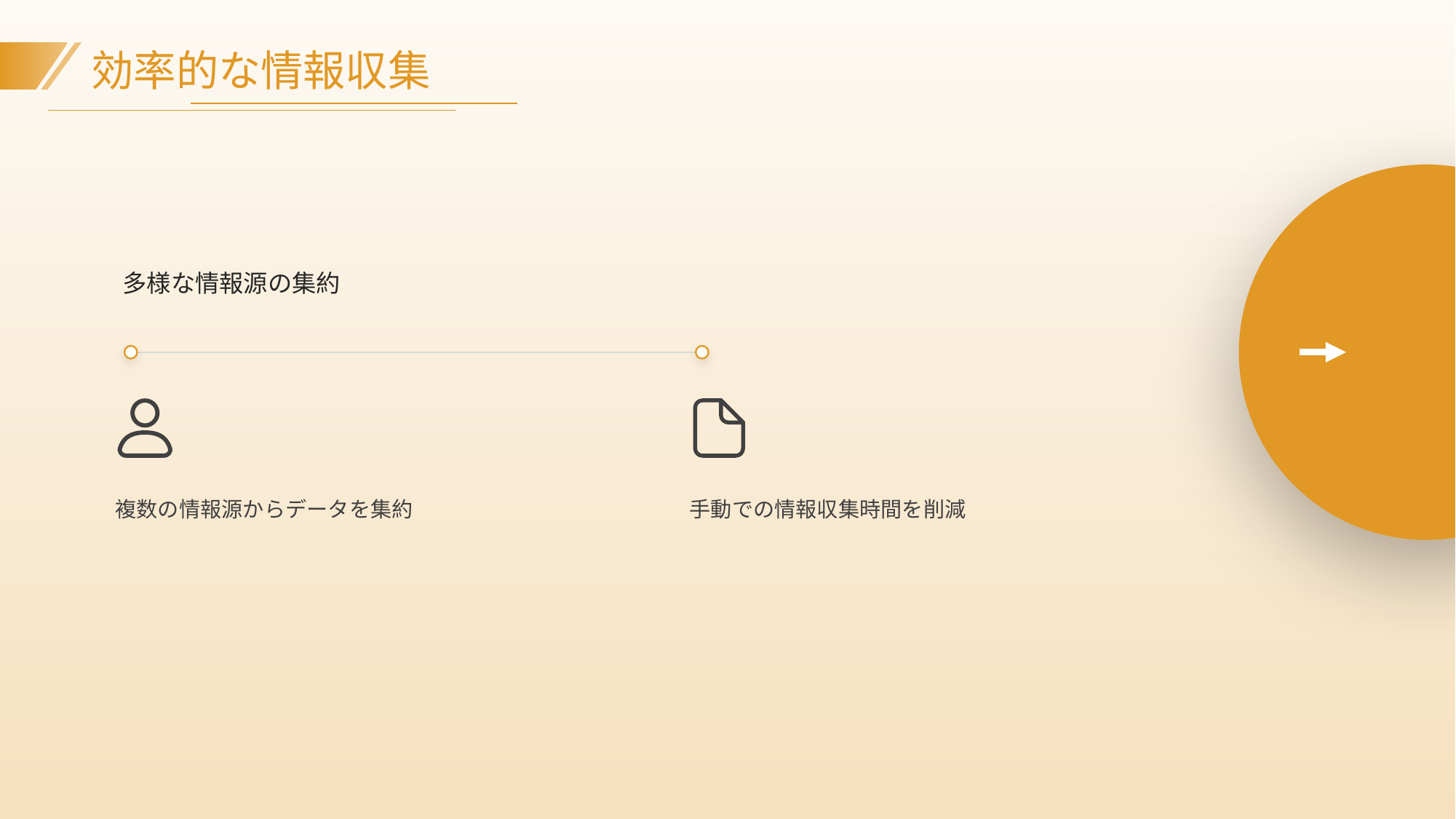

効率的な情報収集

多様な情報源の集約

手動での情報収集時間を削減
複数の情報源からデータを集約